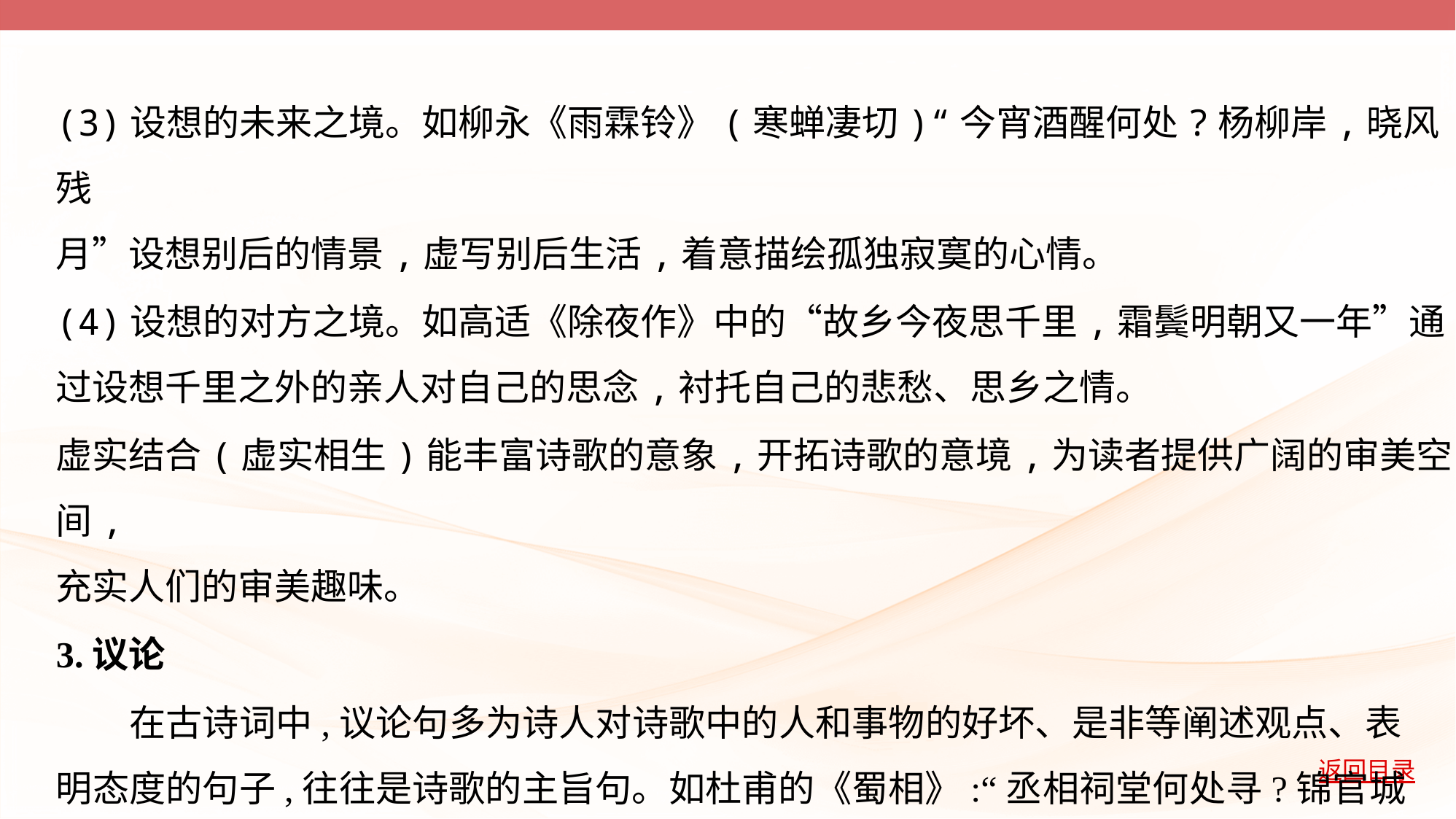

(3)设想的未来之境。如柳永《雨霖铃》(寒蝉凄切)“今宵酒醒何处?杨柳岸,晓风残
月”设想别后的情景,虚写别后生活,着意描绘孤独寂寞的心情。
(4)设想的对方之境。如高适《除夜作》中的“故乡今夜思千里,霜鬓明朝又一年”通
过设想千里之外的亲人对自己的思念,衬托自己的悲愁、思乡之情。
虚实结合(虚实相生)能丰富诗歌的意象,开拓诗歌的意境,为读者提供广阔的审美空间,
充实人们的审美趣味。
3.议论
　　在古诗词中,议论句多为诗人对诗歌中的人和事物的好坏、是非等阐述观点、表
明态度的句子,往往是诗歌的主旨句。如杜甫的《蜀相》:“丞相祠堂何处寻?锦官城